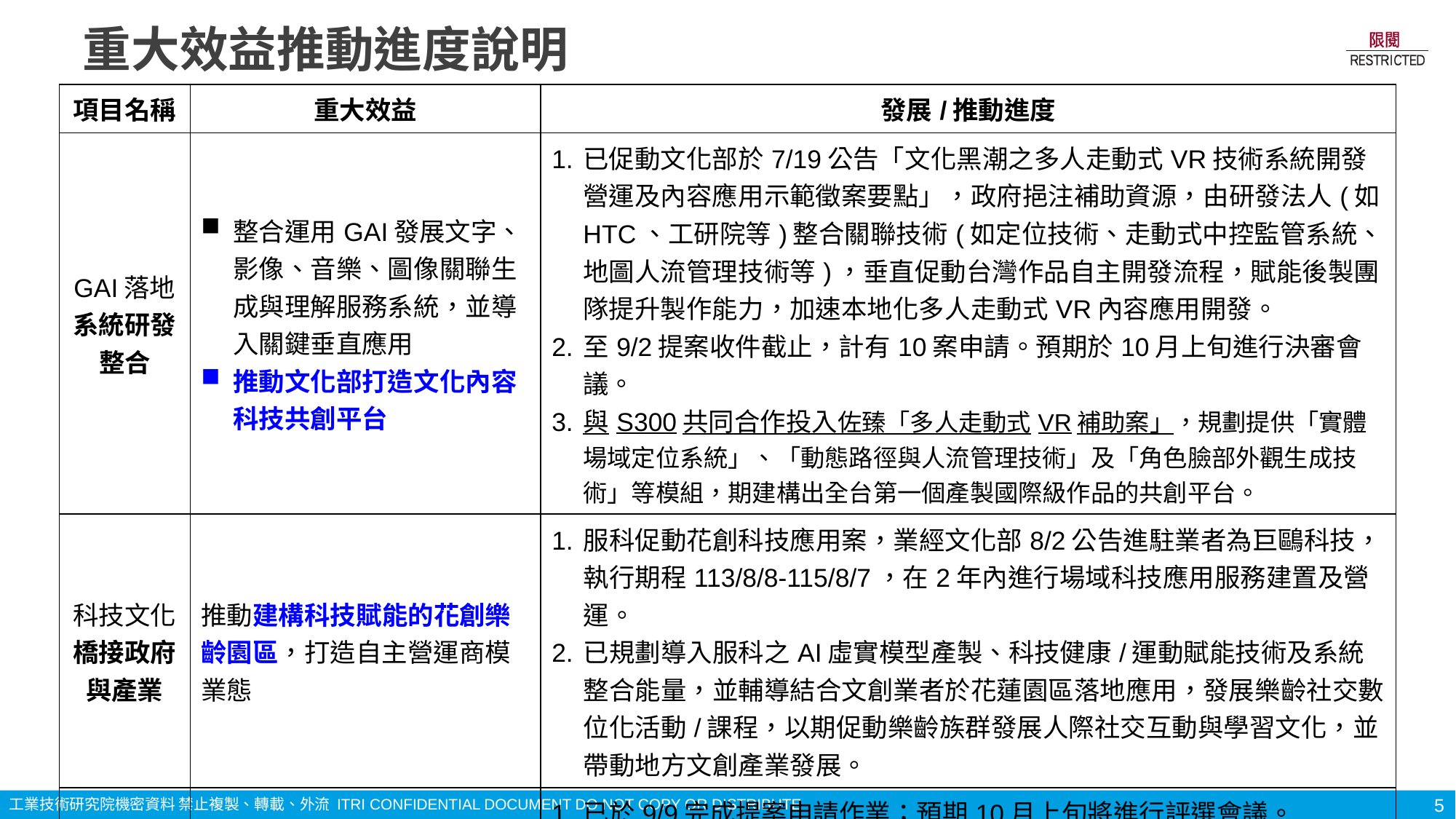

# 重大效益推動進度說明
| 項目名稱 | 重大效益 | 發展/推動進度 |
| --- | --- | --- |
| GAI落地系統研發整合 | 整合運用GAI發展文字、影像、音樂、圖像關聯生成與理解服務系統，並導入關鍵垂直應用 推動文化部打造文化內容科技共創平台 | 已促動文化部於7/19公告「文化黑潮之多人走動式VR技術系統開發營運及內容應用示範徵案要點」，政府挹注補助資源，由研發法人(如HTC、工研院等)整合關聯技術(如定位技術、走動式中控監管系統、地圖人流管理技術等)，垂直促動台灣作品自主開發流程，賦能後製團隊提升製作能力，加速本地化多人走動式VR內容應用開發。 至9/2提案收件截止，計有10案申請。預期於10月上旬進行決審會議。 與S300共同合作投入佐臻「多人走動式VR補助案」，規劃提供「實體場域定位系統」、「動態路徑與人流管理技術」及「角色臉部外觀生成技術」等模組，期建構出全台第一個產製國際級作品的共創平台。 |
| 科技文化橋接政府與產業 | 推動建構科技賦能的花創樂齡園區，打造自主營運商模業態 | 服科促動花創科技應用案，業經文化部8/2公告進駐業者為巨鷗科技，執行期程113/8/8-115/8/7，在2年內進行場域科技應用服務建置及營運。 已規劃導入服科之AI虛實模型產製、科技健康/運動賦能技術及系統整合能量，並輔導結合文創業者於花蓮園區落地應用，發展樂齡社交數位化活動/課程，以期促動樂齡族群發展人際社交互動與學習文化，並帶動地方文創產業發展。 |
| 文化科技產業轉型升級 | 與文化部共同建立嘉創OpenLab實驗室，促動產業轉型升級 | 已於9/9完成提案申請作業；預期10月上旬將進行評選會議。 將結合業者與公協會資源共同進駐嘉義園區佈建，以「科技出題、文創解題」促動科技與文創團體共創跨域創新應用PoC成果，並鏈結國內3家加速器搭建中南部科技園區橋梁，輔導文創業者形成文化科技規模化，扶植文化科技產業成型。 |

5